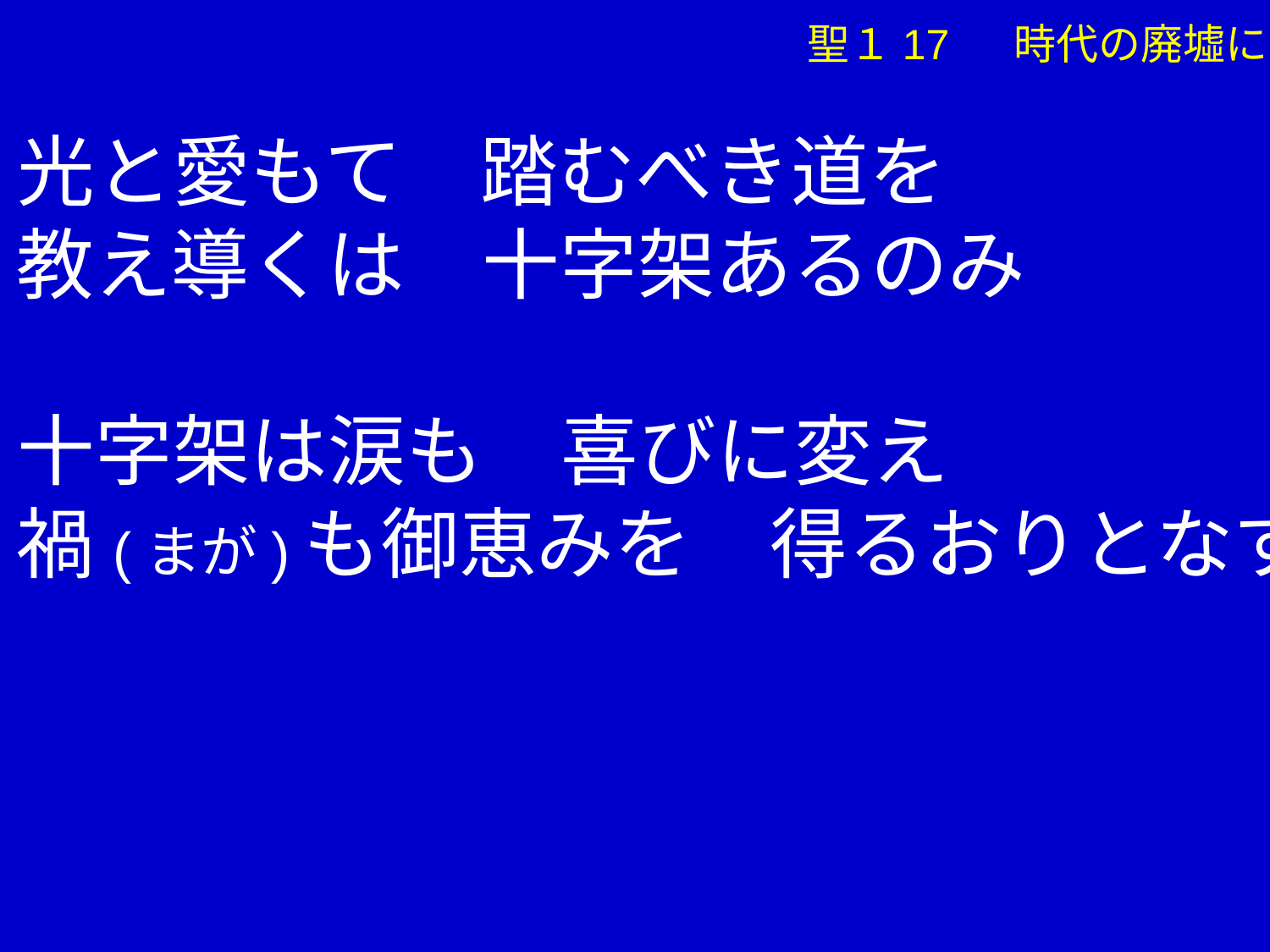

聖１17 　時代の廃墟に
➂光と愛もて　踏むべき道を
　 教え導くは　十字架あるのみ

④十字架は涙も　喜びに変え
　 禍(まが)も御恵みを　得るおりとなす